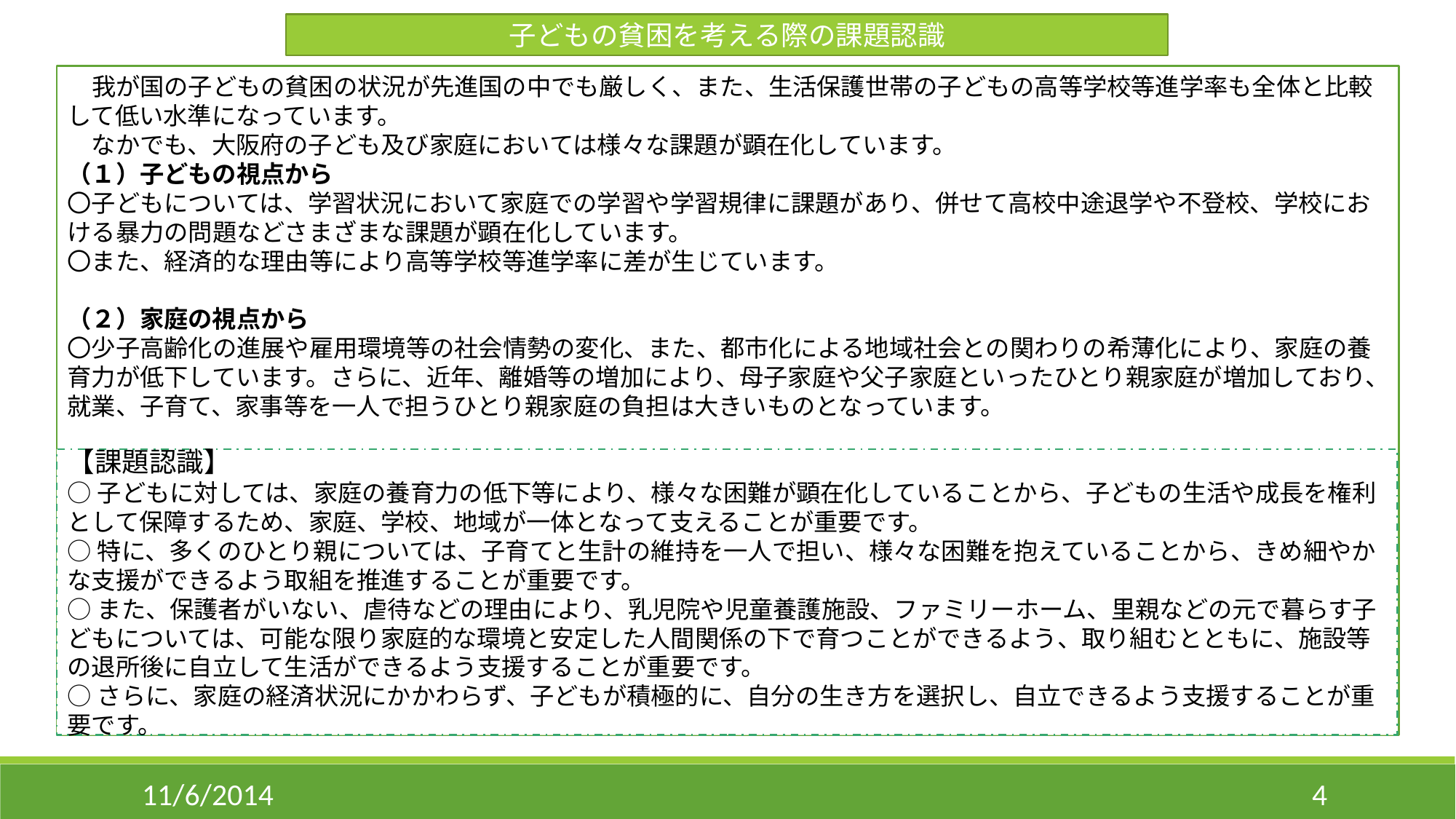

子どもの貧困を考える際の課題認識
　我が国の子どもの貧困の状況が先進国の中でも厳しく、また、生活保護世帯の子どもの高等学校等進学率も全体と比較して低い水準になっています。
　なかでも、大阪府の子ども及び家庭においては様々な課題が顕在化しています。
（１）子どもの視点から
〇子どもについては、学習状況において家庭での学習や学習規律に課題があり、併せて高校中途退学や不登校、学校における暴力の問題などさまざまな課題が顕在化しています。
〇また、経済的な理由等により高等学校等進学率に差が生じています。

（２）家庭の視点から
〇少子高齢化の進展や雇用環境等の社会情勢の変化、また、都市化による地域社会との関わりの希薄化により、家庭の養育力が低下しています。さらに、近年、離婚等の増加により、母子家庭や父子家庭といったひとり親家庭が増加しており、就業、子育て、家事等を一人で担うひとり親家庭の負担は大きいものとなっています。
【課題認識】
○子どもに対しては、家庭の養育力の低下等により、様々な困難が顕在化していることから、子どもの生活や成長を権利として保障するため、家庭、学校、地域が一体となって支えることが重要です。
○特に、多くのひとり親については、子育てと生計の維持を一人で担い、様々な困難を抱えていることから、きめ細やかな支援ができるよう取組を推進することが重要です。
○また、保護者がいない、虐待などの理由により、乳児院や児童養護施設、ファミリーホーム、里親などの元で暮らす子どもについては、可能な限り家庭的な環境と安定した人間関係の下で育つことができるよう、取り組むとともに、施設等の退所後に自立して生活ができるよう支援することが重要です。
○さらに、家庭の経済状況にかかわらず、子どもが積極的に、自分の生き方を選択し、自立できるよう支援することが重要です。
11/6/2014
4